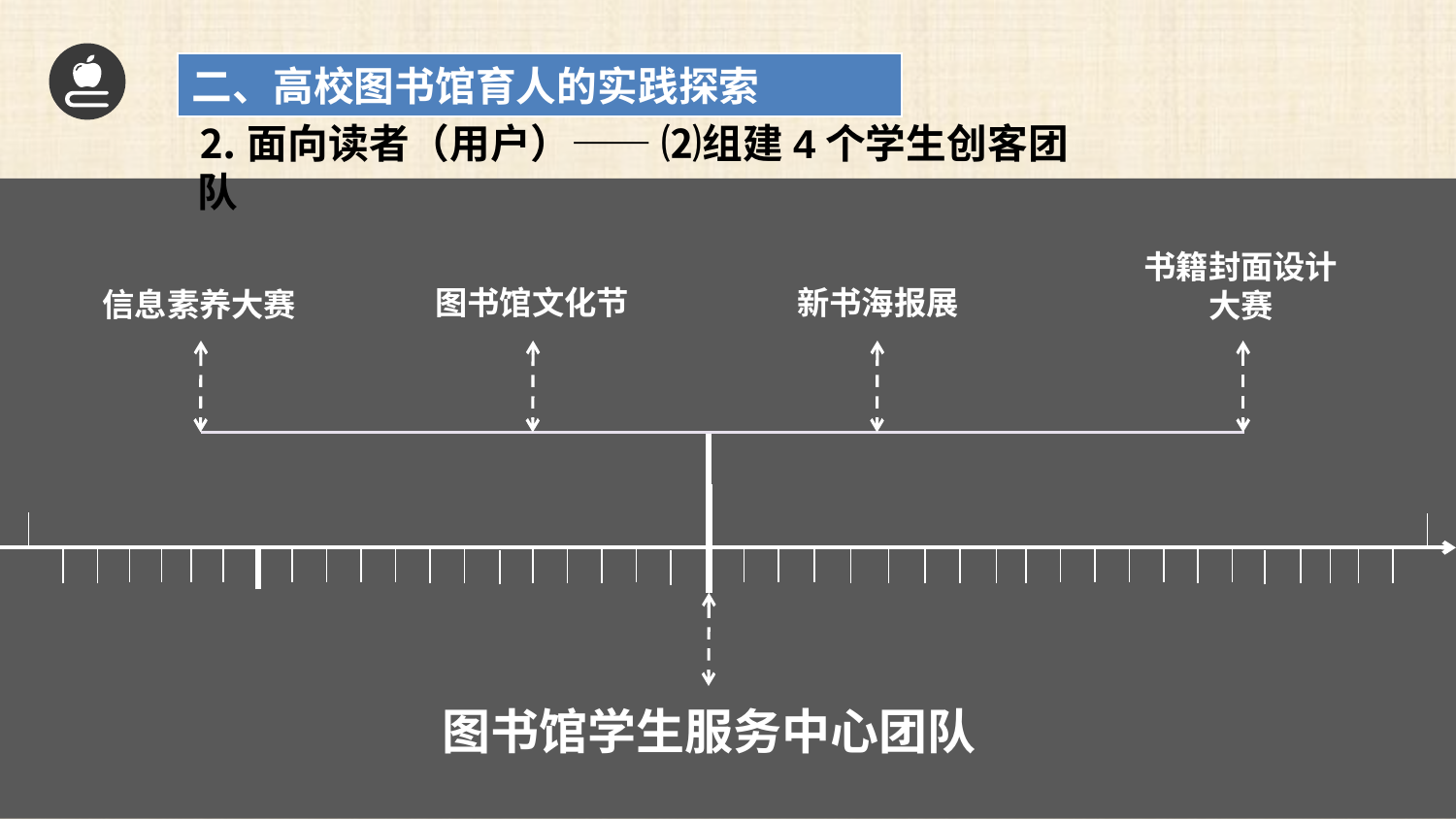

二、高校图书馆育人的实践探索
⒉面向读者（用户）—— ⑵组建4个学生创客团队

书籍封面设计大赛
图书馆文化节
新书海报展
信息素养大赛
图书馆学生服务中心团队